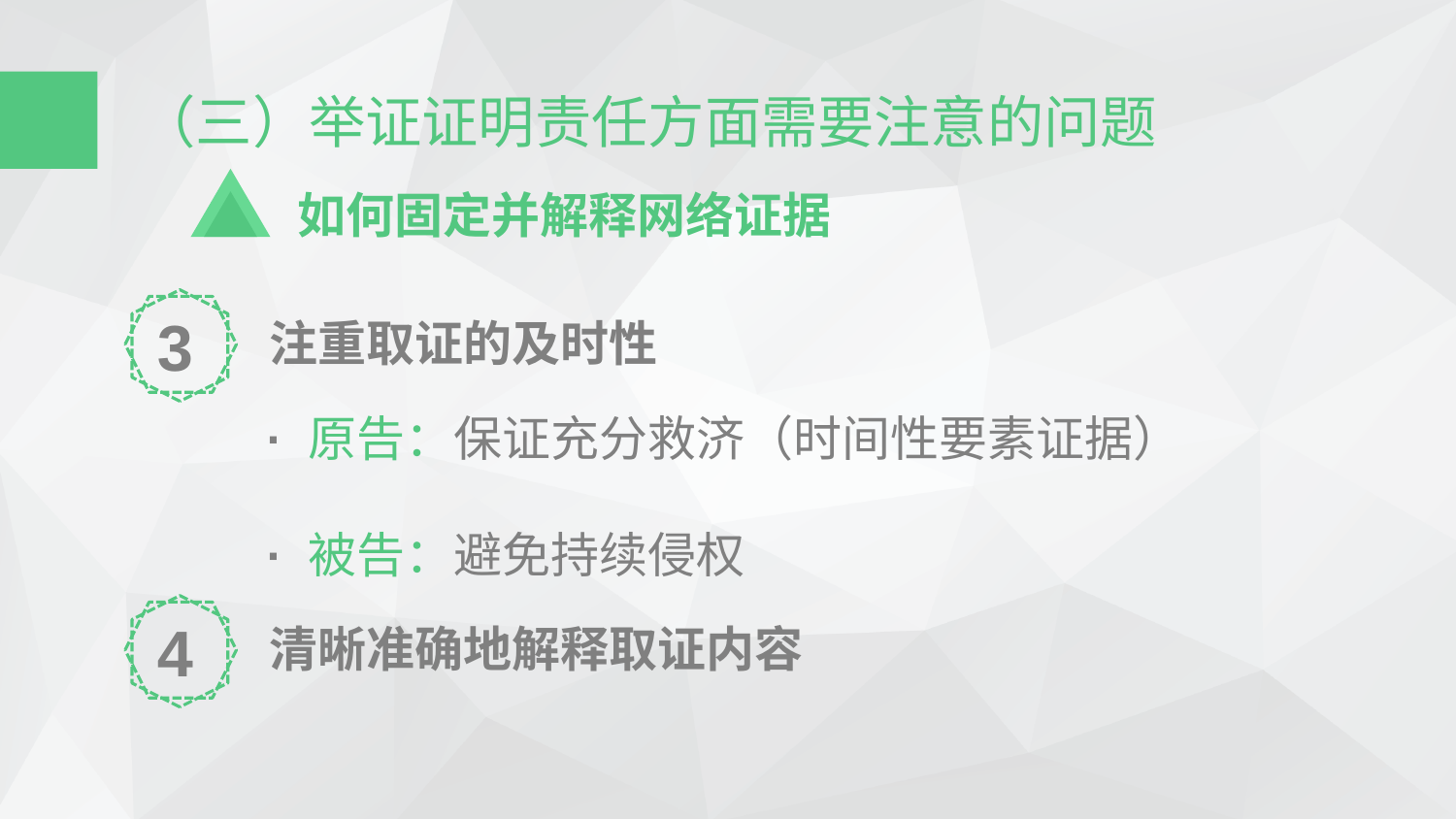

（三）举证证明责任方面需要注意的问题

如何固定并解释网络证据

3
注重取证的及时性
· 原告：保证充分救济（时间性要素证据）

· 被告：避免持续侵权

4
清晰准确地解释取证内容